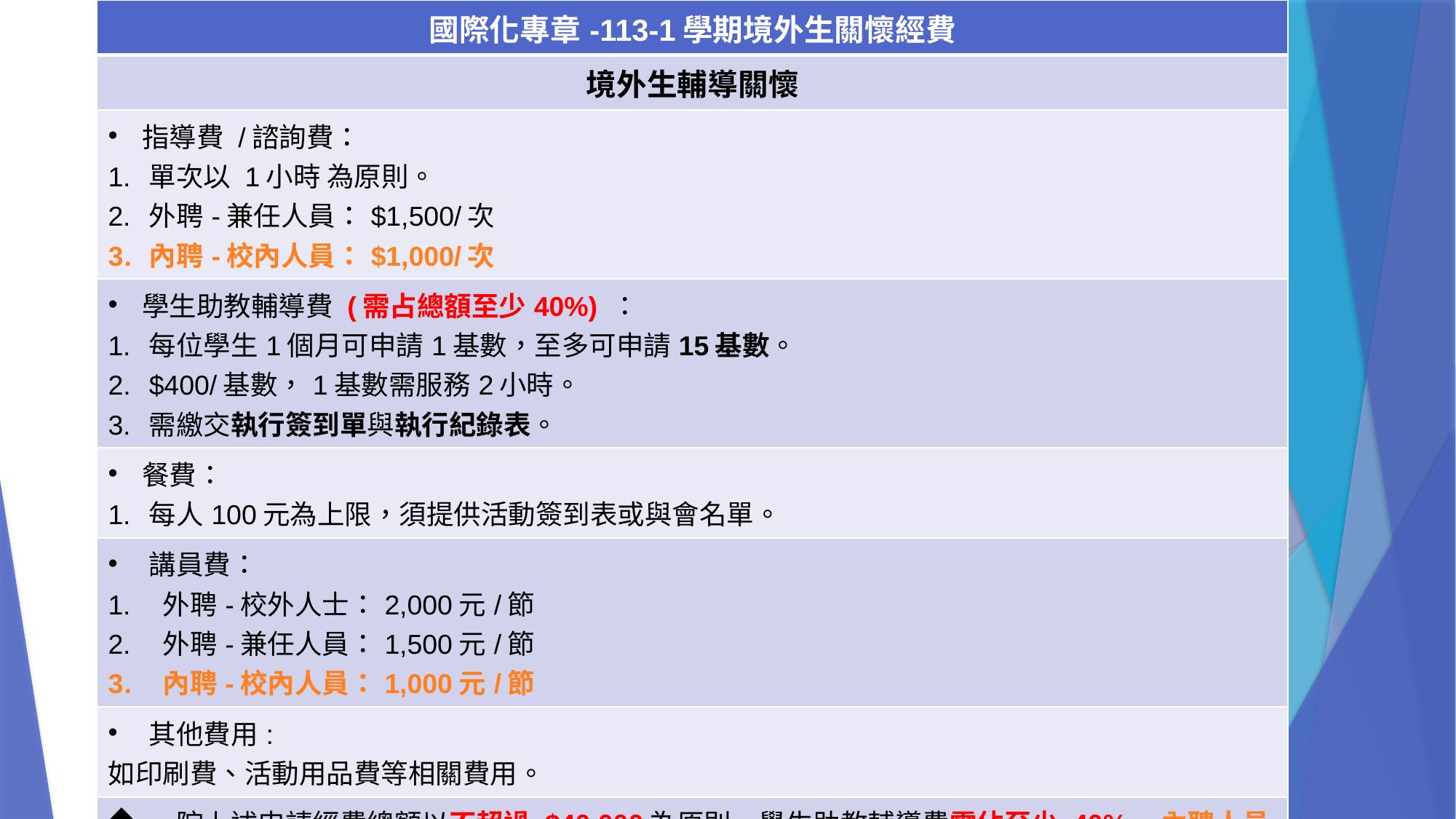

| 國際化專章-113-1學期境外生關懷經費 |
| --- |
| 境外生輔導關懷 |
| 指導費 /諮詢費： 單次以 1小時 為原則。 外聘-兼任人員：$1,500/次 內聘-校內人員：$1,000/次 |
| 學生助教輔導費 (需占總額至少40%) ： 每位學生1個月可申請1基數，至多可申請15基數。 $400/基數，1基數需服務2小時。 需繳交執行簽到單與執行紀錄表。 |
| 餐費： 每人100元為上限，須提供活動簽到表或與會名單。 |
| 講員費： 外聘-校外人士：2,000元/節 外聘-兼任人員：1,500元/節 內聘-校內人員：1,000元/節 |
| 其他費用: 如印刷費、活動用品費等相關費用。 |
| 一院上述申請經費總額以不超過 $40,000為原則，學生助教輔導費需佔至少 40%，內聘人員經費 (合併上學期)申請總額不得超過 $3,000元。 核銷支付憑證須符合「中原大學高教深耕計畫經費核銷注意要點」規範。 |